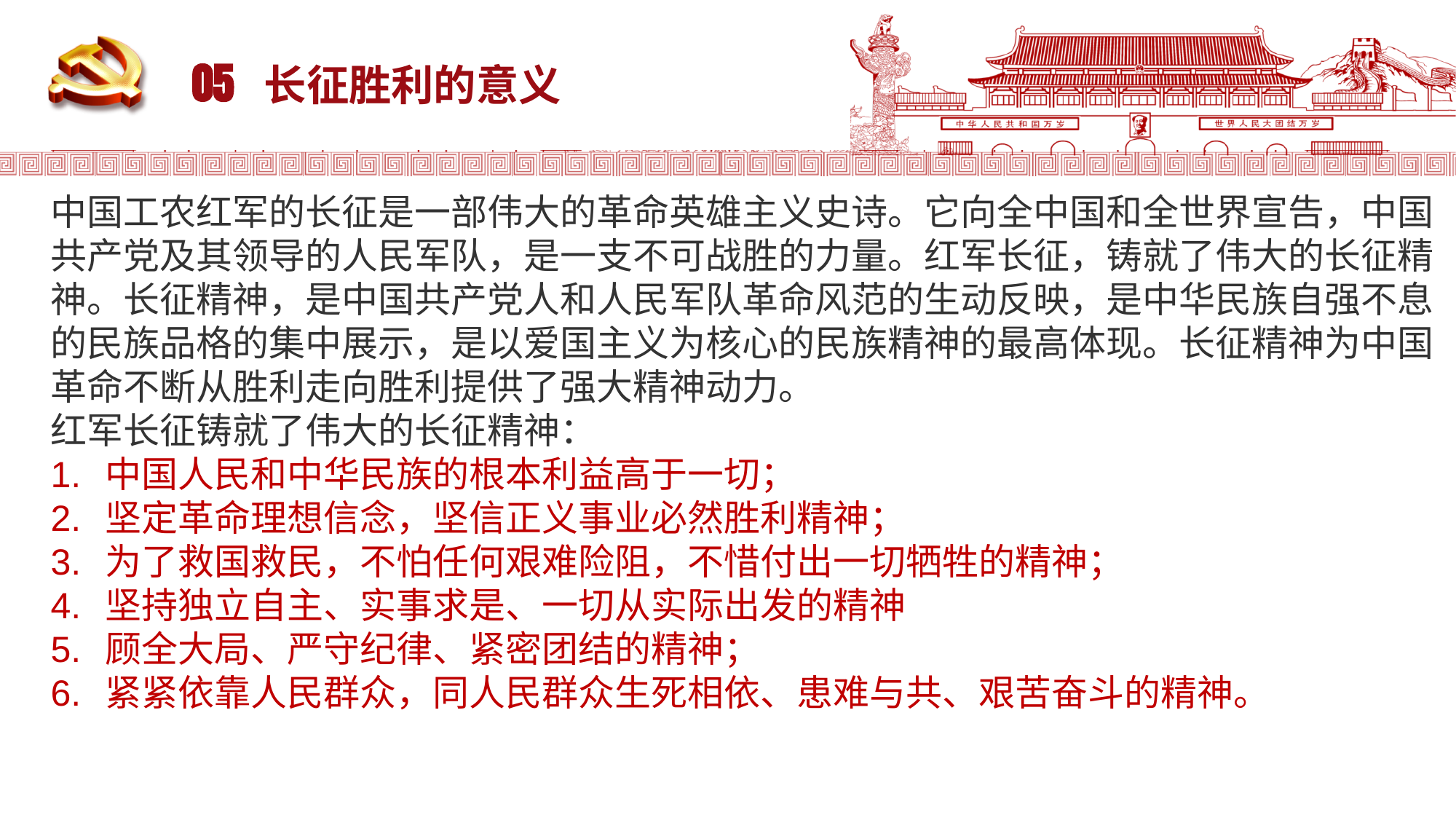

05  长征胜利的意义
中国工农红军的长征是一部伟大的革命英雄主义史诗。它向全中国和全世界宣告，中国共产党及其领导的人民军队，是一支不可战胜的力量。红军长征，铸就了伟大的长征精神。长征精神，是中国共产党人和人民军队革命风范的生动反映，是中华民族自强不息的民族品格的集中展示，是以爱国主义为核心的民族精神的最高体现。长征精神为中国革命不断从胜利走向胜利提供了强大精神动力。
红军长征铸就了伟大的长征精神：
中国人民和中华民族的根本利益高于一切；
坚定革命理想信念，坚信正义事业必然胜利精神；
为了救国救民，不怕任何艰难险阻，不惜付出一切牺牲的精神；
坚持独立自主、实事求是、一切从实际出发的精神
顾全大局、严守纪律、紧密团结的精神；
紧紧依靠人民群众，同人民群众生死相依、患难与共、艰苦奋斗的精神。